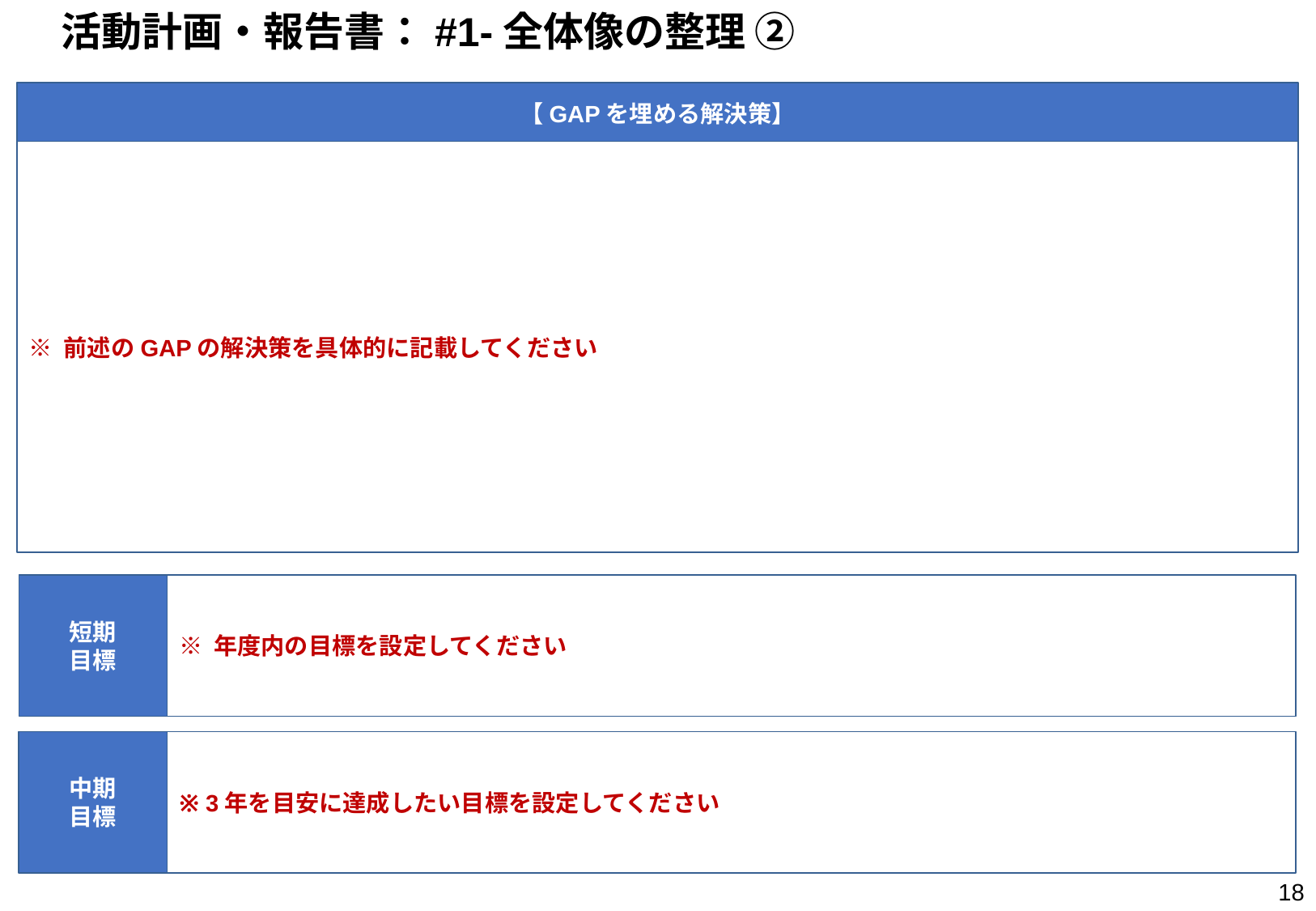

# 活動計画・報告書：#1-全体像の整理 ②
【GAPを埋める解決策】
※ 前述のGAPの解決策を具体的に記載してください
短期
目標
※ 年度内の目標を設定してください
中期
目標
※ 3年を目安に達成したい目標を設定してください
18